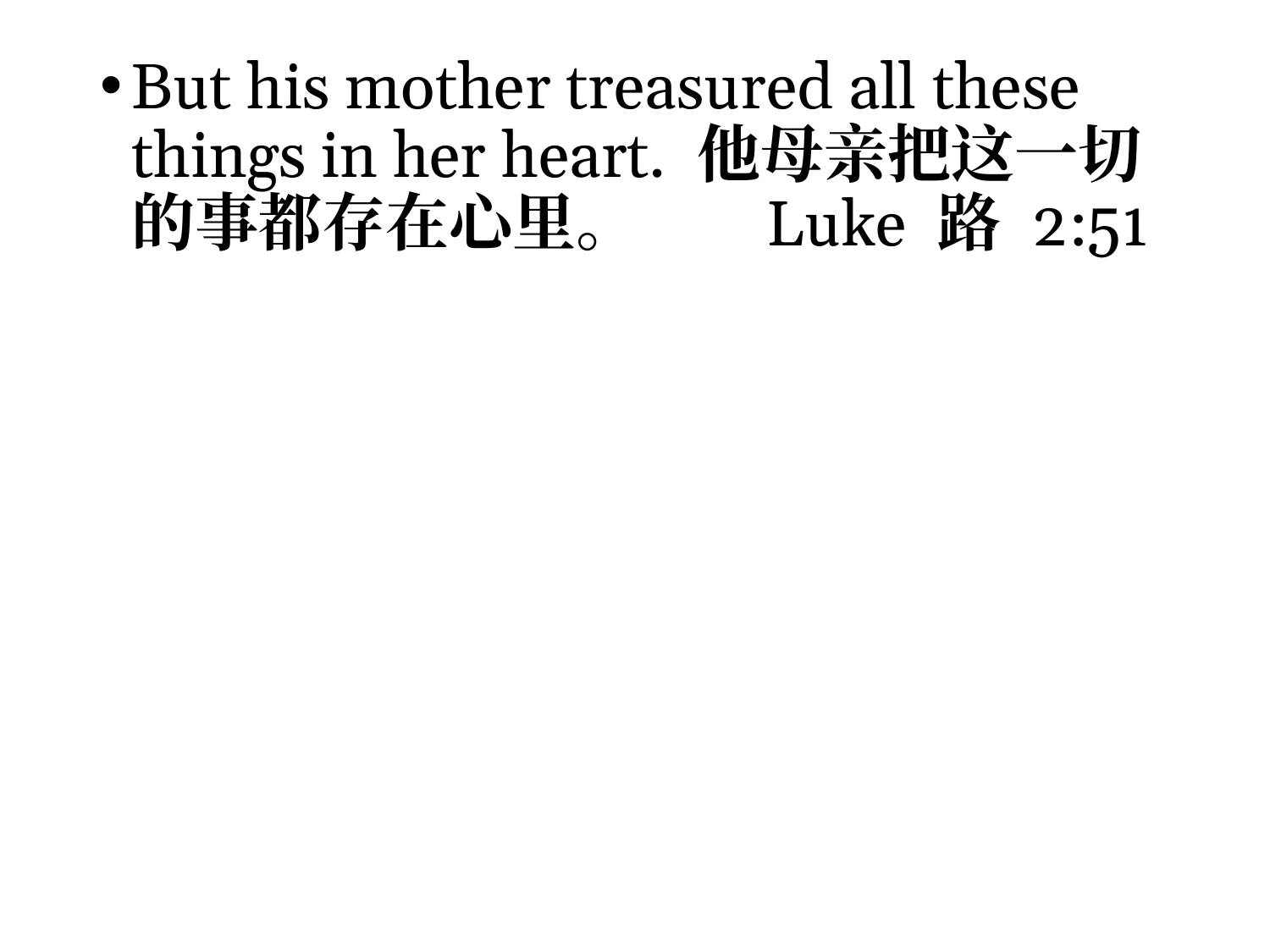

But his mother treasured all these things in her heart. 他母亲把这一切的事都存在心里。 	Luke 路 2:51